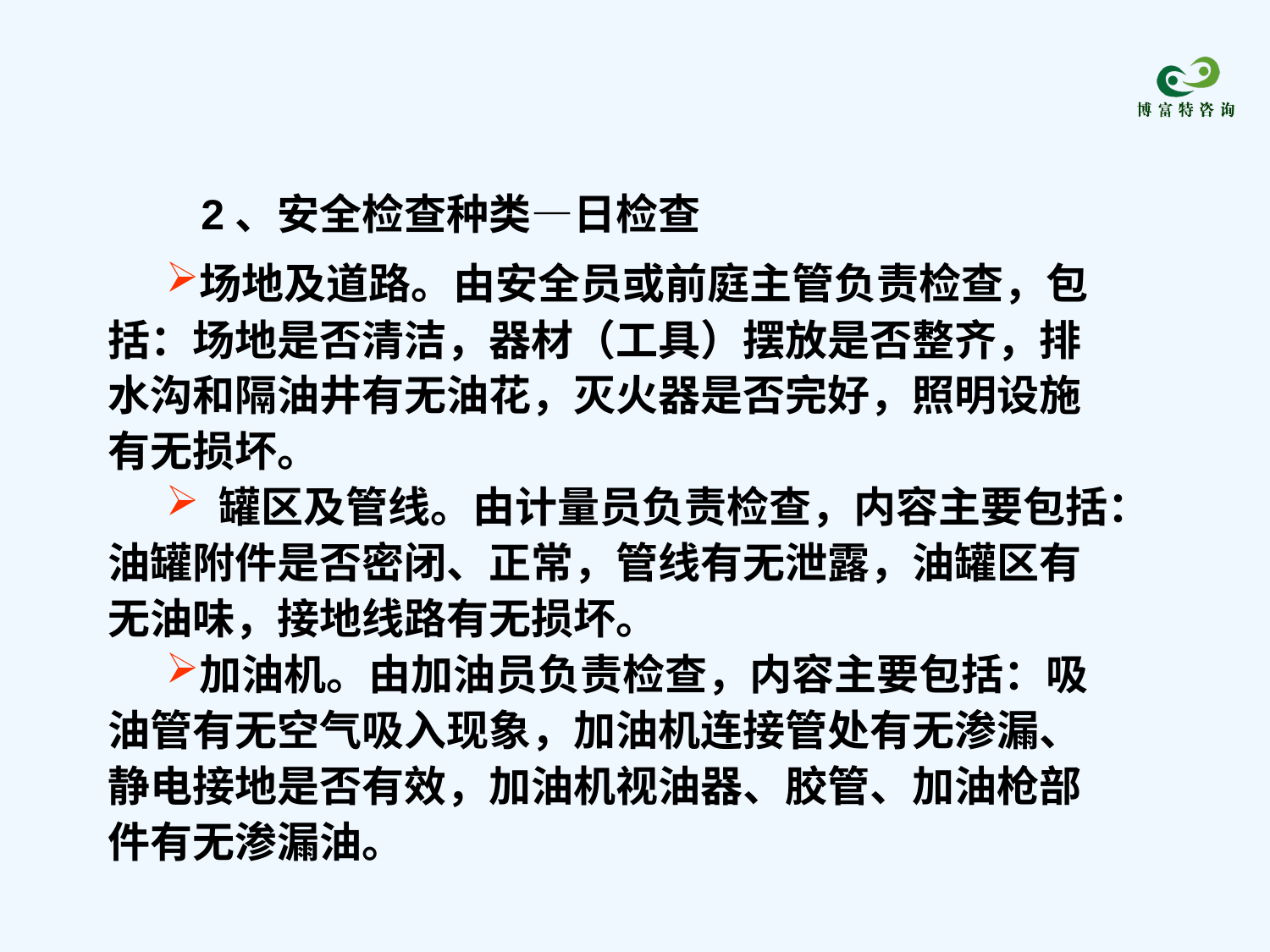

2、安全检查种类—日检查
场地及道路。由安全员或前庭主管负责检查，包括：场地是否清洁，器材（工具）摆放是否整齐，排水沟和隔油井有无油花，灭火器是否完好，照明设施有无损坏。
 罐区及管线。由计量员负责检查，内容主要包括：油罐附件是否密闭、正常，管线有无泄露，油罐区有无油味，接地线路有无损坏。
加油机。由加油员负责检查，内容主要包括：吸油管有无空气吸入现象，加油机连接管处有无渗漏、静电接地是否有效，加油机视油器、胶管、加油枪部件有无渗漏油。
53